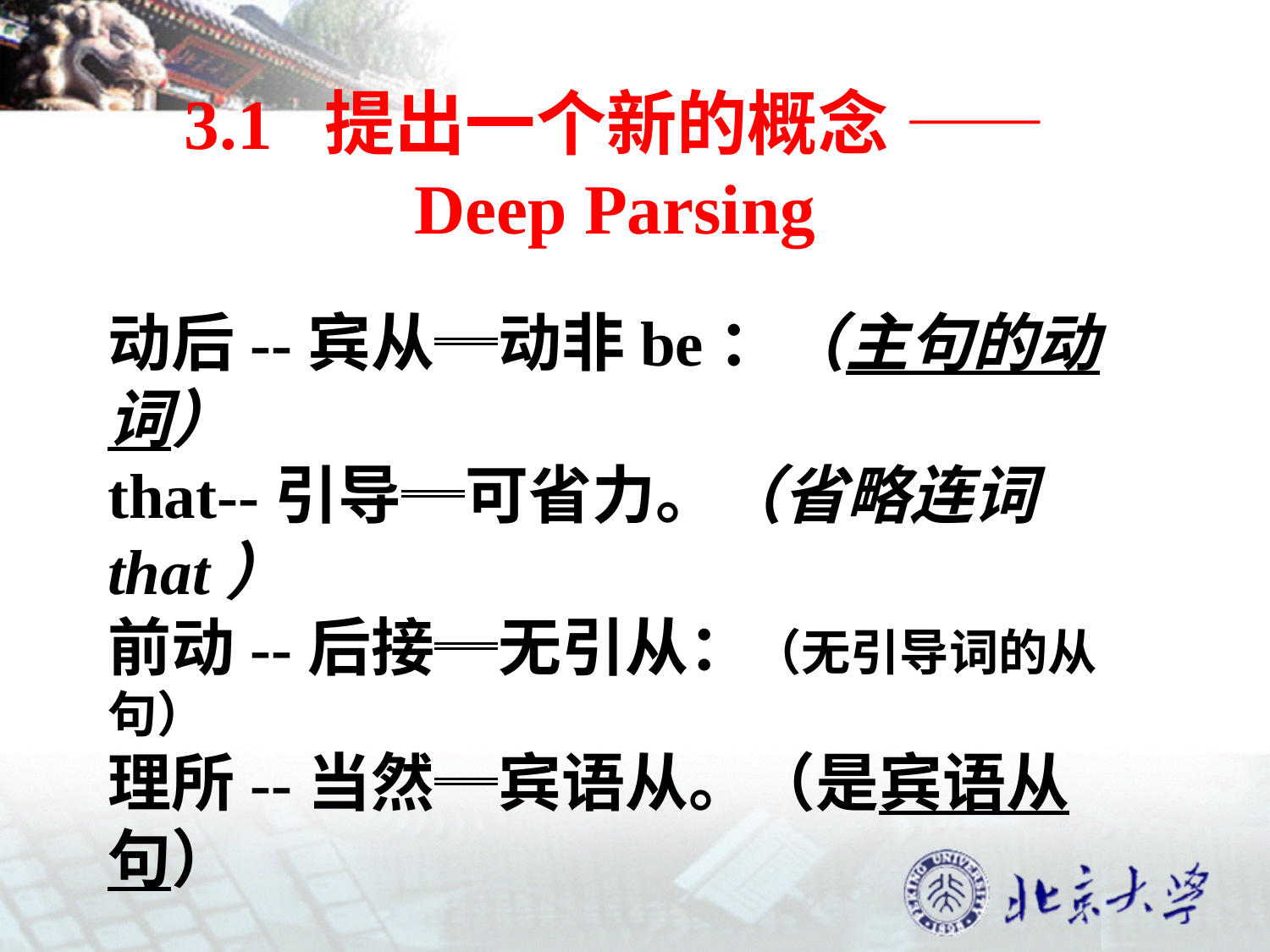

3.1  提出一个新的概念 —— Deep Parsing

动后--宾从═动非be：（主句的动词）
that--引导═可省力。（省略连词that）
前动--后接═无引从：（无引导词的从句）
理所--当然═宾语从。（是宾语从句）